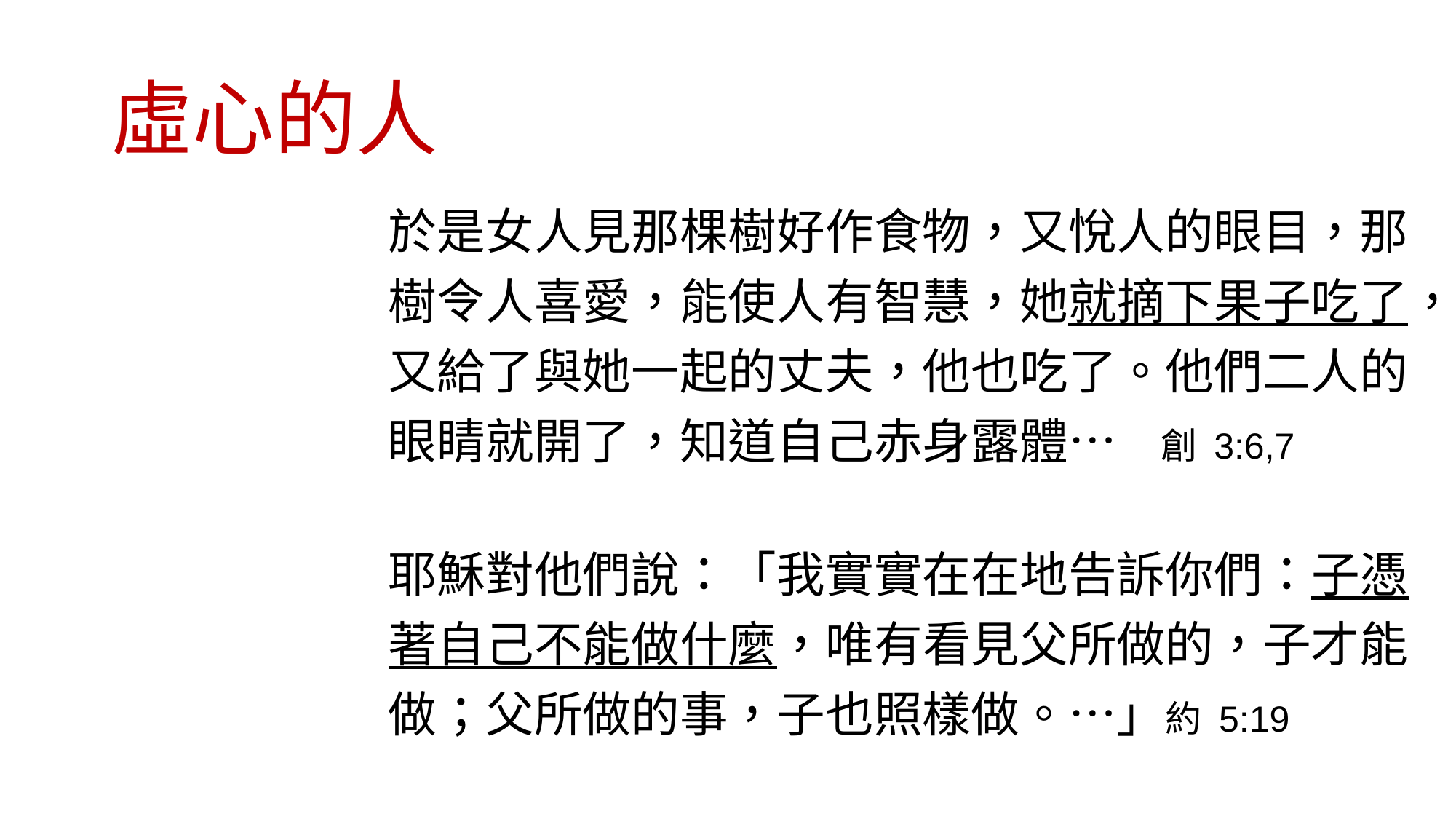

# 虛心的人
於是女人見那棵樹好作食物，又悅人的眼目，那樹令人喜愛，能使人有智慧，她就摘下果子吃了，又給了與她一起的丈夫，他也吃了。他們二人的眼睛就開了，知道自己赤身露體…    創 3:6,7

耶穌對他們說：「我實實在在地告訴你們：子憑著自己不能做什麼，唯有看見父所做的，子才能做；父所做的事，子也照樣做。…」約 5:19